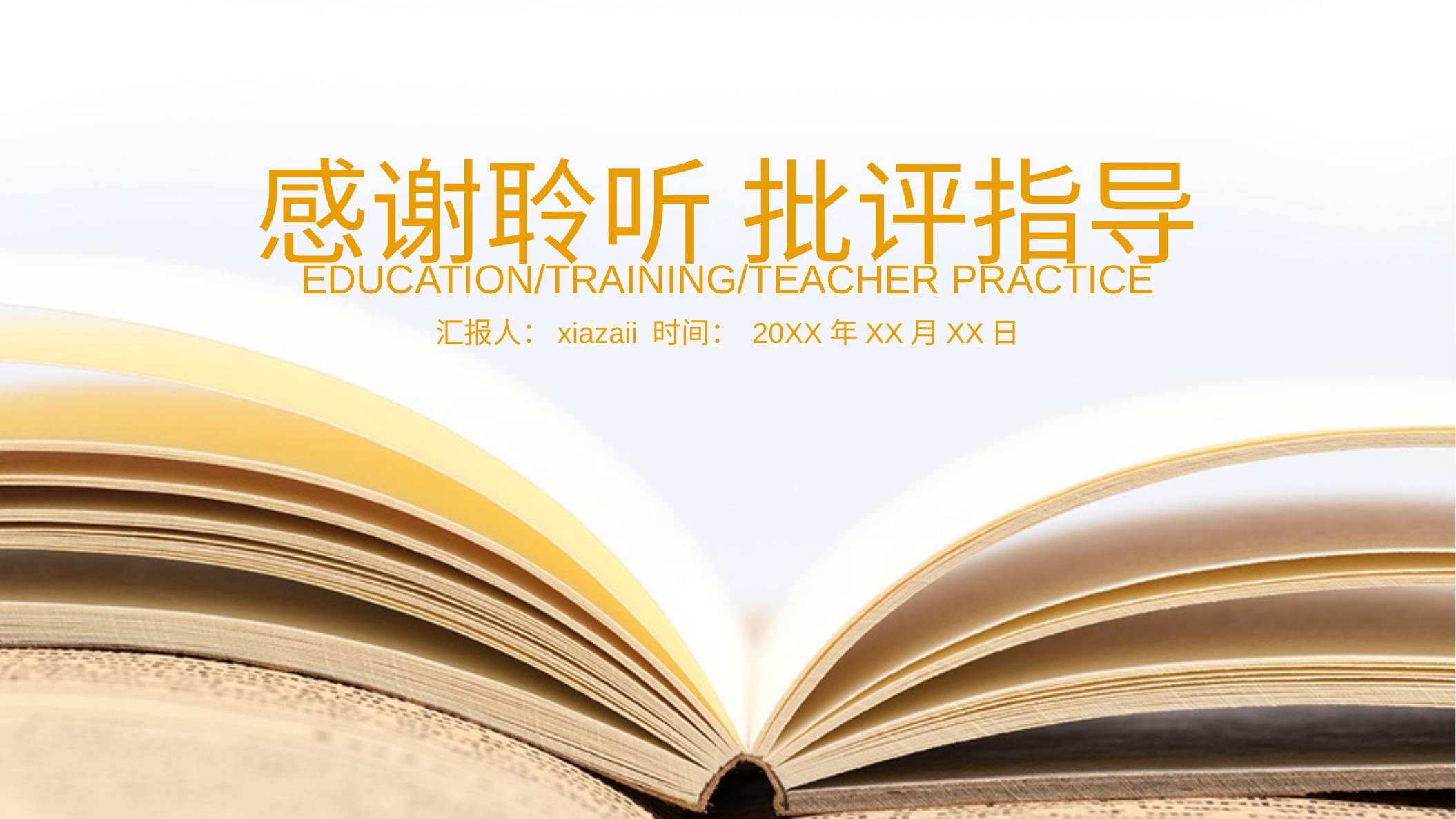

感谢聆听 批评指导
EDUCATION/TRAINING/TEACHER PRACTICE
汇报人：xiazaii 时间： 20XX年XX月XX日